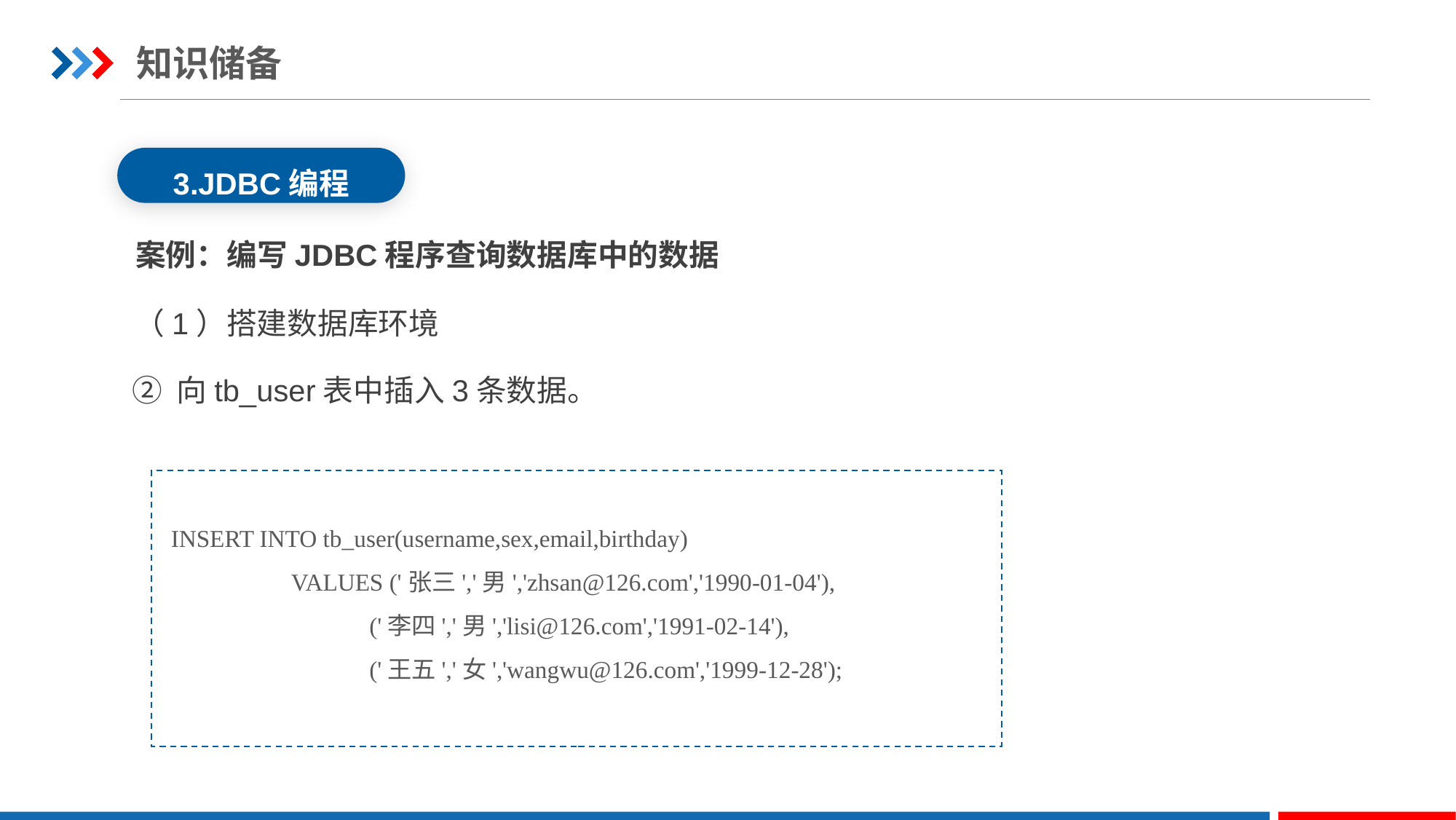

知识储备
3.JDBC编程

案例：编写JDBC程序查询数据库中的数据
（1）搭建数据库环境
② 向tb_user表中插入3条数据。

INSERT INTO tb_user(username,sex,email,birthday)
                    VALUES ('张三','男','zhsan@126.com','1990-01-04'),
                                 ('李四','男','lisi@126.com','1991-02-14'),
                                 ('王五','女','wangwu@126.com','1999-12-28');